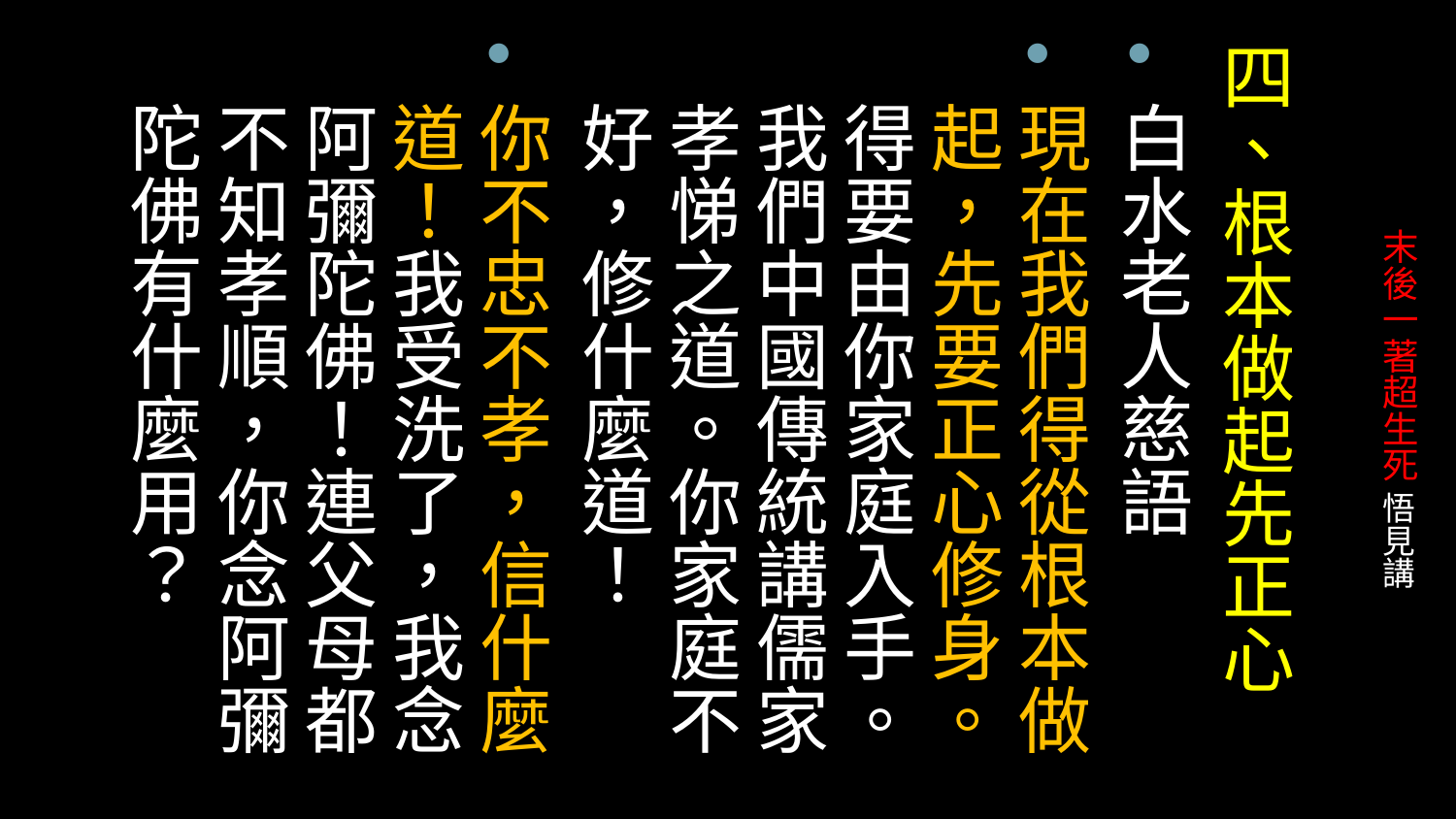

四、根本做起先正心
白水老人慈語
現在我們得從根本做起，先要正心修身。得要由你家庭入手。我們中國傳統講儒家孝悌之道。你家庭不好，修什麼道！
你不忠不孝，信什麼道！我受洗了，我念阿彌陀佛！連父母都不知孝順，你念阿彌陀佛有什麼用？

# 末後一著超生死 悟見講